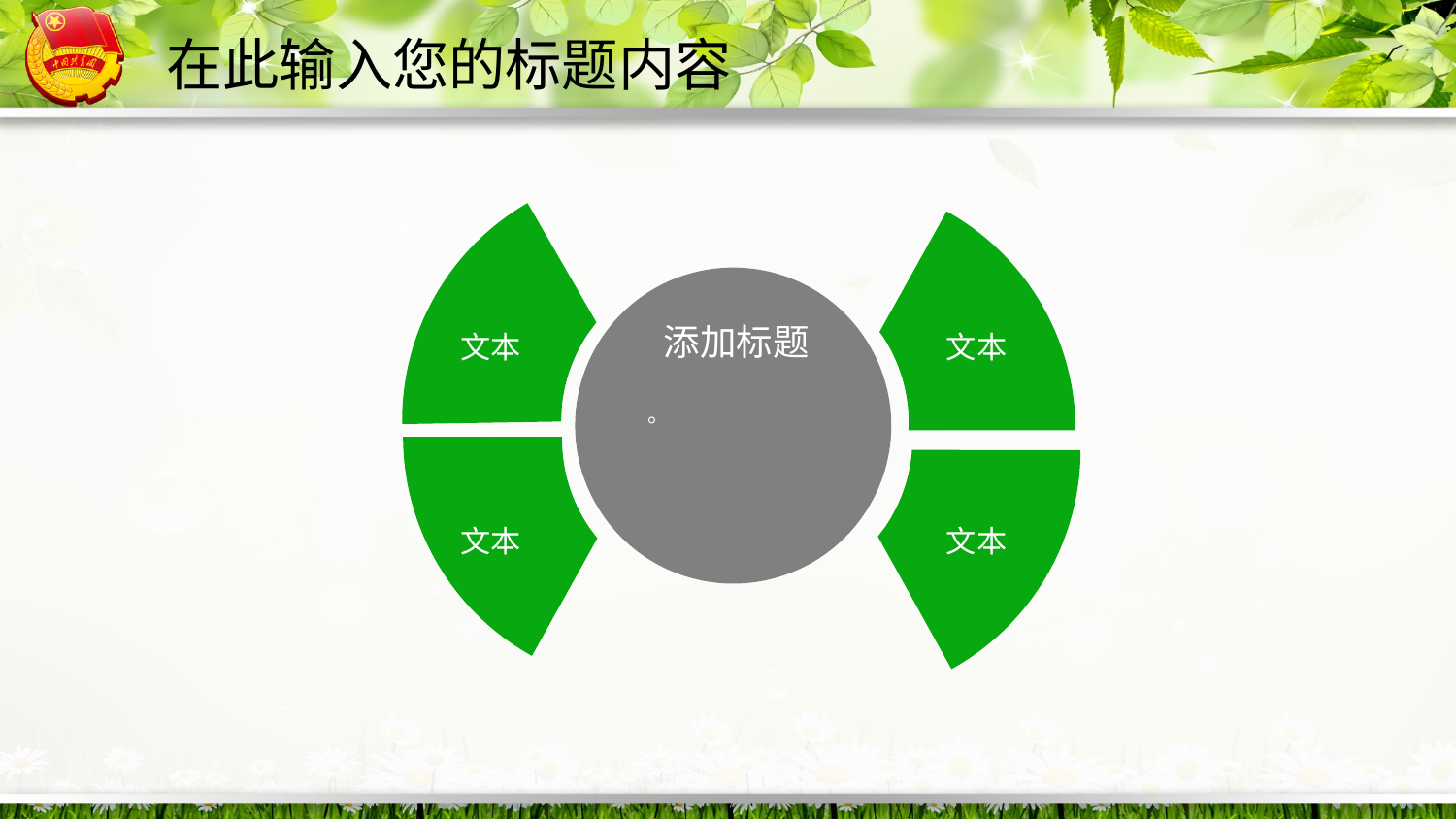

在此输入您的标题内容

添加标题

。
文本
文本

文本
文本